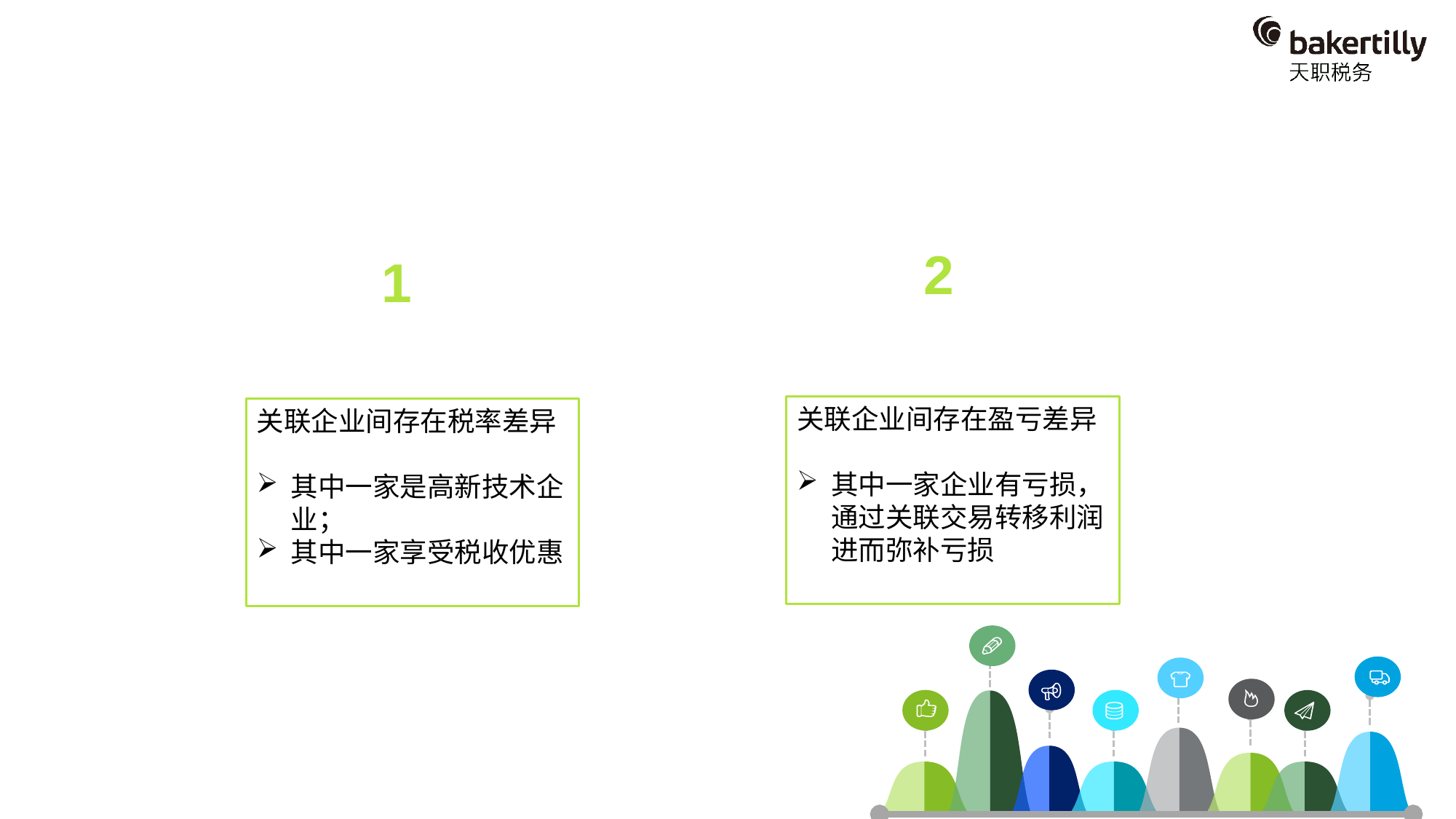

可能会引起纳税调整的特殊情况
2

关联企业间存在盈亏差异

其中一家企业有亏损，通过关联交易转移利润进而弥补亏损

1

关联企业间存在税率差异

其中一家是高新技术企业；
其中一家享受税收优惠